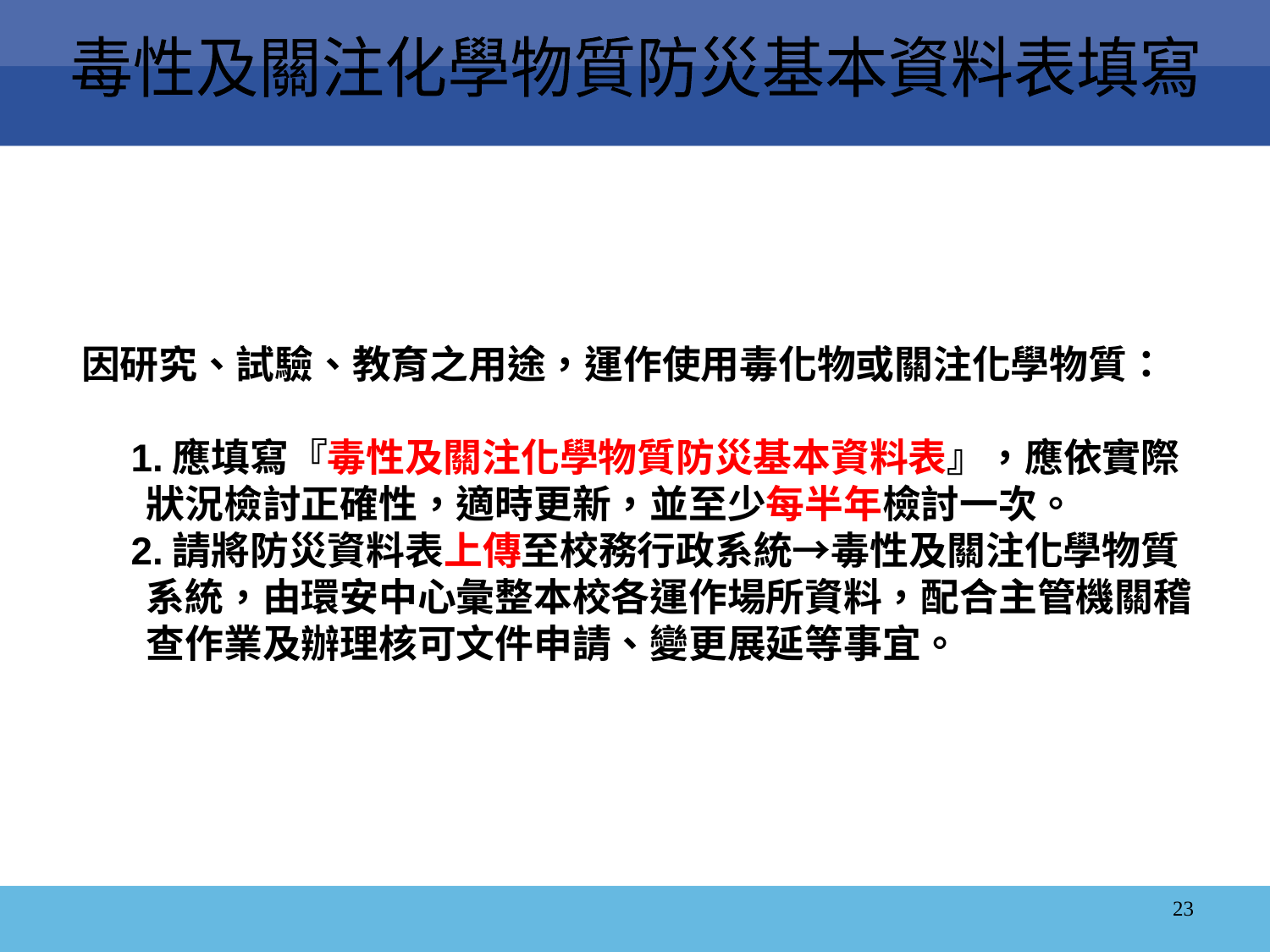

毒性及關注化學物質防災基本資料表填寫
因研究、試驗、教育之用途，運作使用毒化物或關注化學物質：

　1.應填寫『毒性及關注化學物質防災基本資料表』，應依實際狀況檢討正確性，適時更新，並至少每半年檢討一次。
　2.請將防災資料表上傳至校務行政系統→毒性及關注化學物質系統，由環安中心彙整本校各運作場所資料，配合主管機關稽查作業及辦理核可文件申請、變更展延等事宜。
23